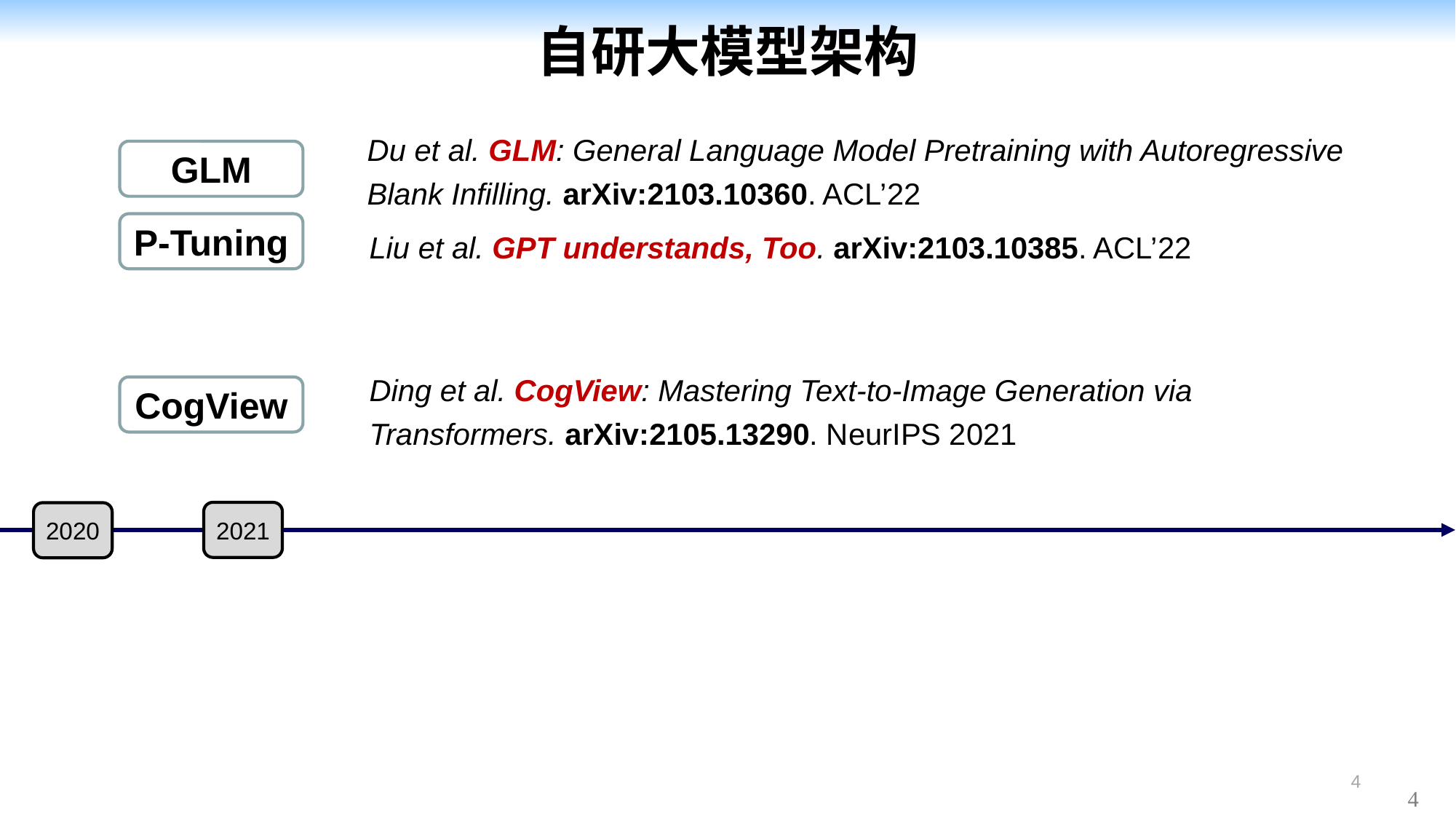

# 自研大模型架构
Du et al. GLM: General Language Model Pretraining with Autoregressive Blank Infilling. arXiv:2103.10360. ACL’22
GLM
P-Tuning
Liu et al. GPT understands, Too. arXiv:2103.10385. ACL’22
Ding et al. CogView: Mastering Text-to-Image Generation via Transformers. arXiv:2105.13290. NeurIPS 2021
CogView
2021
2020
4
读书
社会接轨
受教育